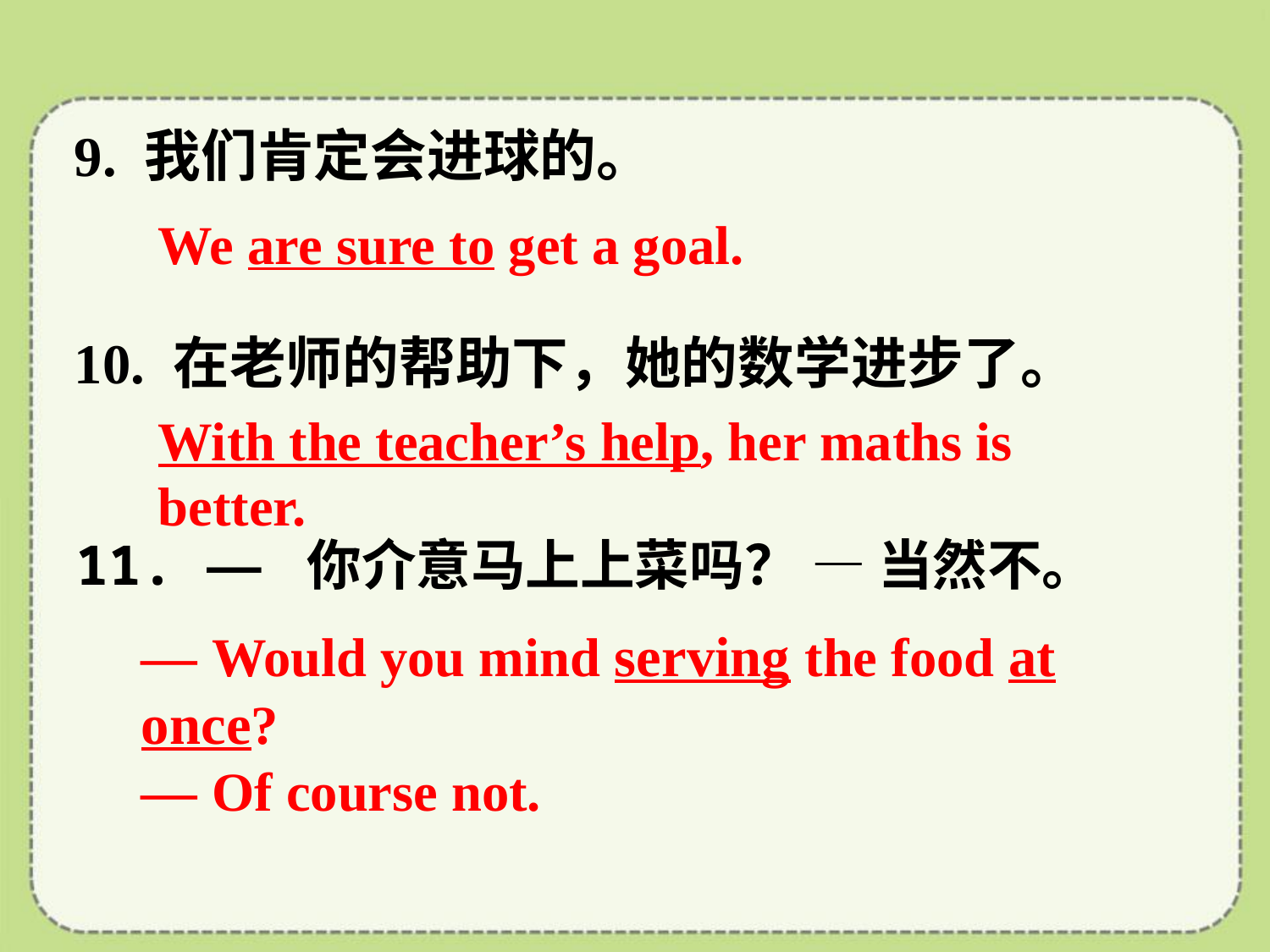

9. 我们肯定会进球的。

10. 在老师的帮助下，她的数学进步了。
We are sure to get a goal.

With the teacher’s help, her maths is better.
11. — 你介意马上上菜吗？ — 当然不。
— Would you mind serving the food at once?
— Of course not.